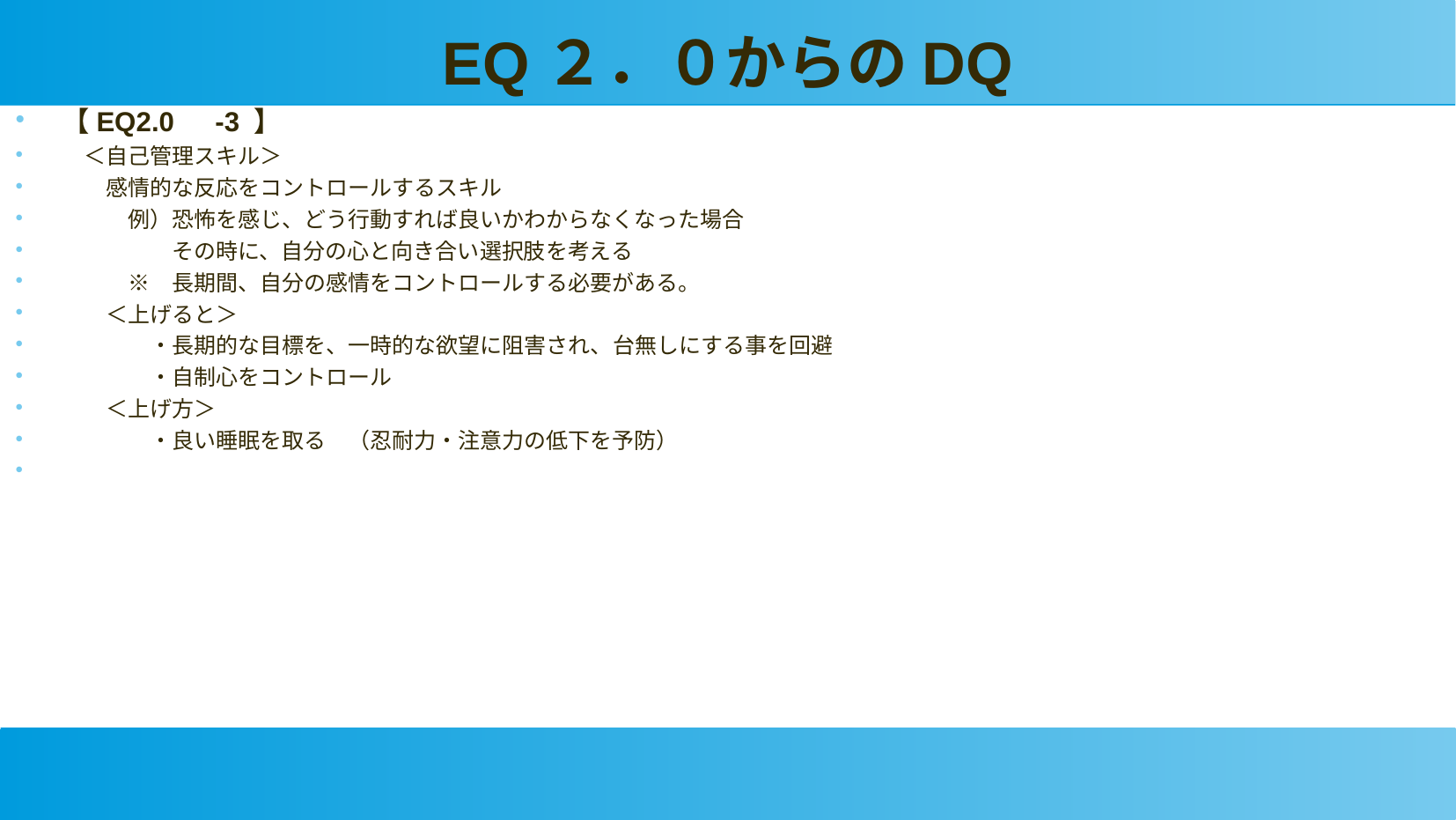

EQ２．０からのDQ
【EQ2.0　-3 】
　＜自己管理スキル＞
　　感情的な反応をコントロールするスキル
　　　例）恐怖を感じ、どう行動すれば良いかわからなくなった場合
　　　　　その時に、自分の心と向き合い選択肢を考える
　　　※　長期間、自分の感情をコントロールする必要がある。
　　＜上げると＞
　　　　・長期的な目標を、一時的な欲望に阻害され、台無しにする事を回避
　　　　・自制心をコントロール
　　＜上げ方＞
　　　　・良い睡眠を取る　（忍耐力・注意力の低下を予防）